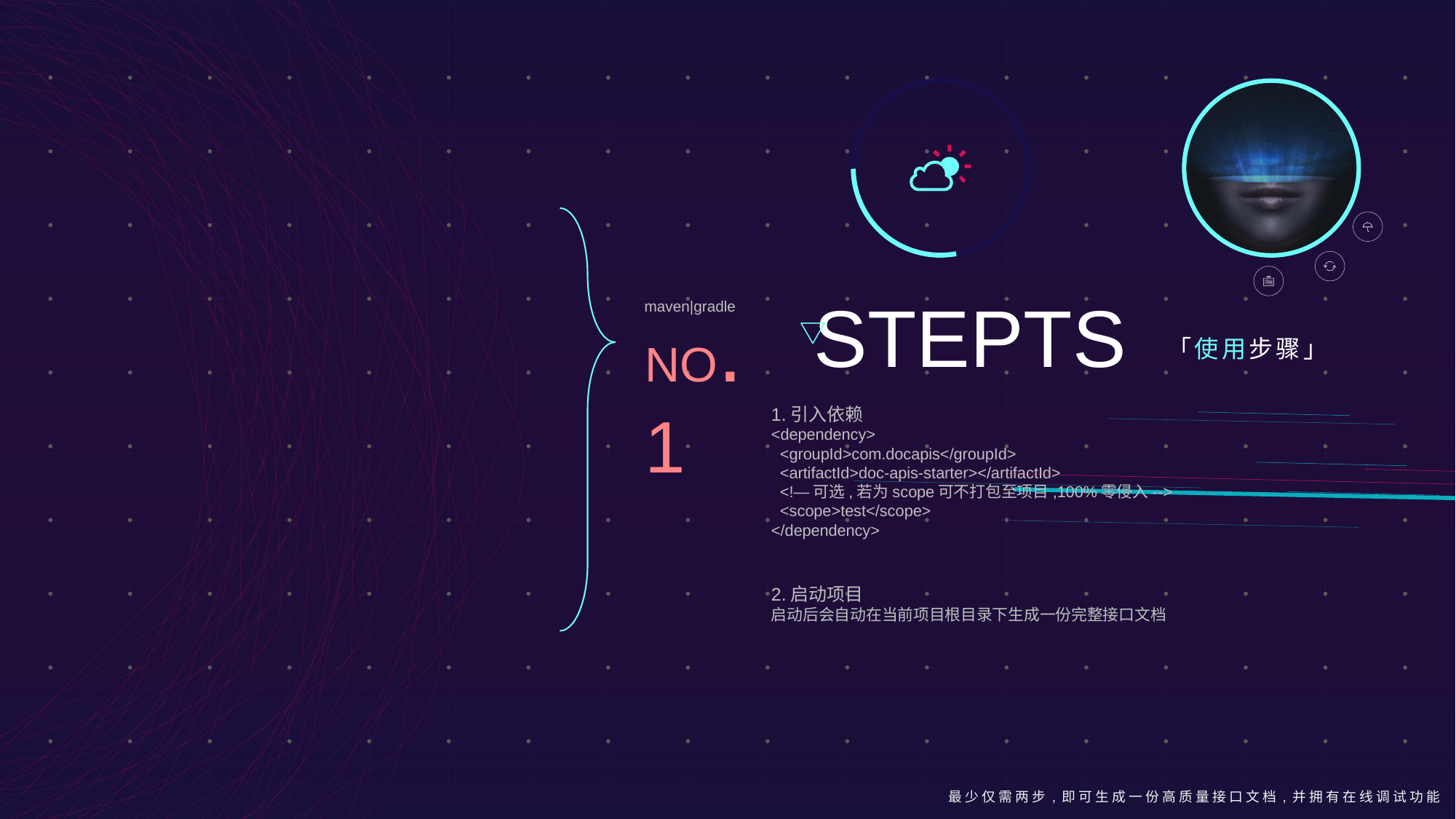

STEPTS
NO.1
maven|gradle

「使用步骤」

1.引入依赖
<dependency>
  <groupId>com.docapis</groupId>
  <artifactId>doc-apis-starter></artifactId>
  <!—可选,若为scope可不打包至项目,100%零侵入-->
  <scope>test</scope>
</dependency>

2.启动项目
启动后会自动在当前项目根目录下生成一份完整接口文档

最少仅需两步,即可生成一份高质量接口文档,并拥有在线调试功能